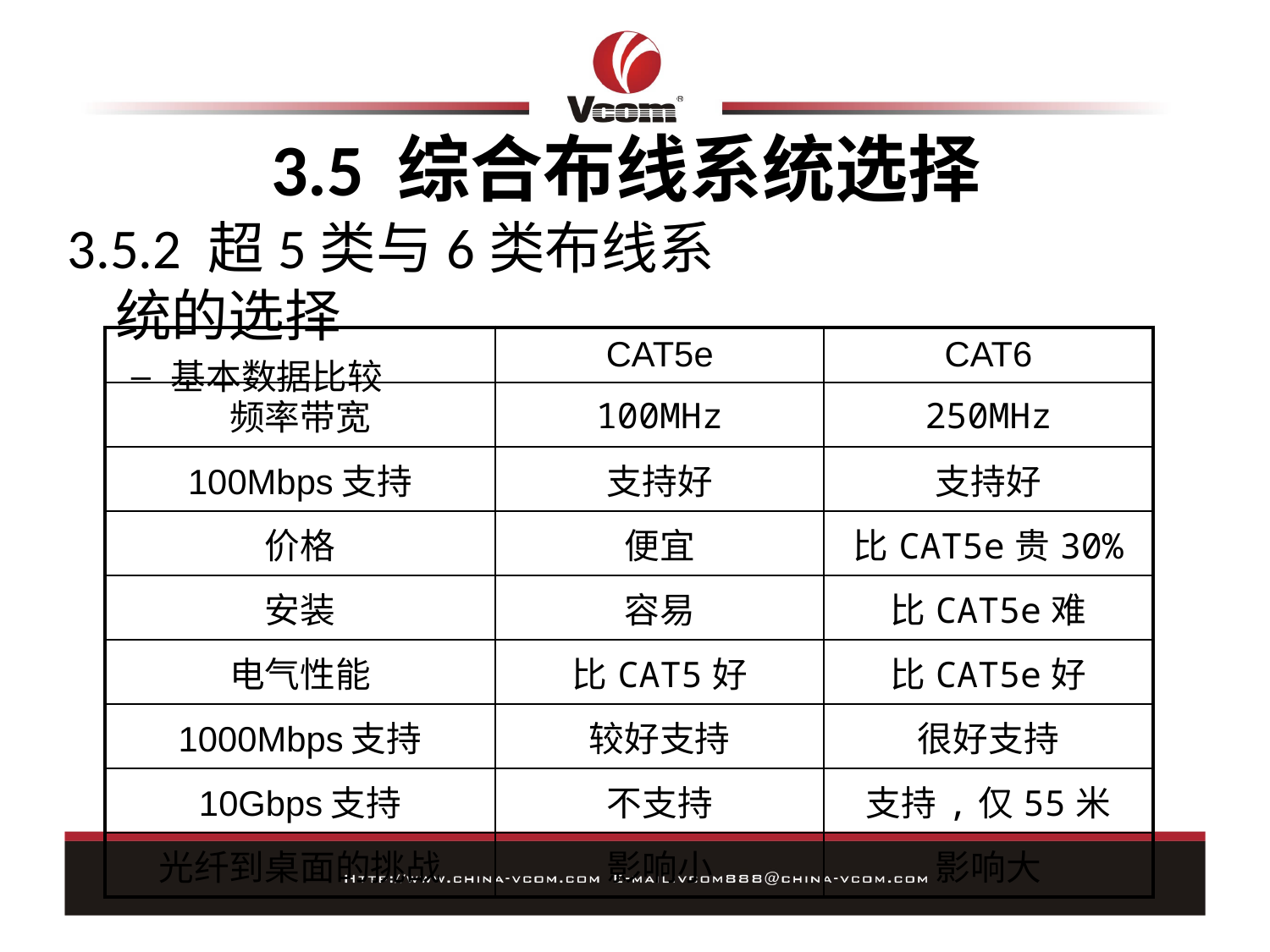

# 3.5 综合布线系统选择
3.5.2 超5类与6类布线系统的选择
基本数据比较
|  | CAT5e | CAT6 |
| --- | --- | --- |
| 频率带宽 | 100MHz | 250MHz |
| 100Mbps支持 | 支持好 | 支持好 |
| 价格 | 便宜 | 比CAT5e贵30% |
| 安装 | 容易 | 比CAT5e难 |
| 电气性能 | 比CAT5好 | 比CAT5e好 |
| 1000Mbps支持 | 较好支持 | 很好支持 |
| 10Gbps支持 | 不支持 | 支持,仅55米 |
| 光纤到桌面的挑战 | 影响小 | 影响大 |